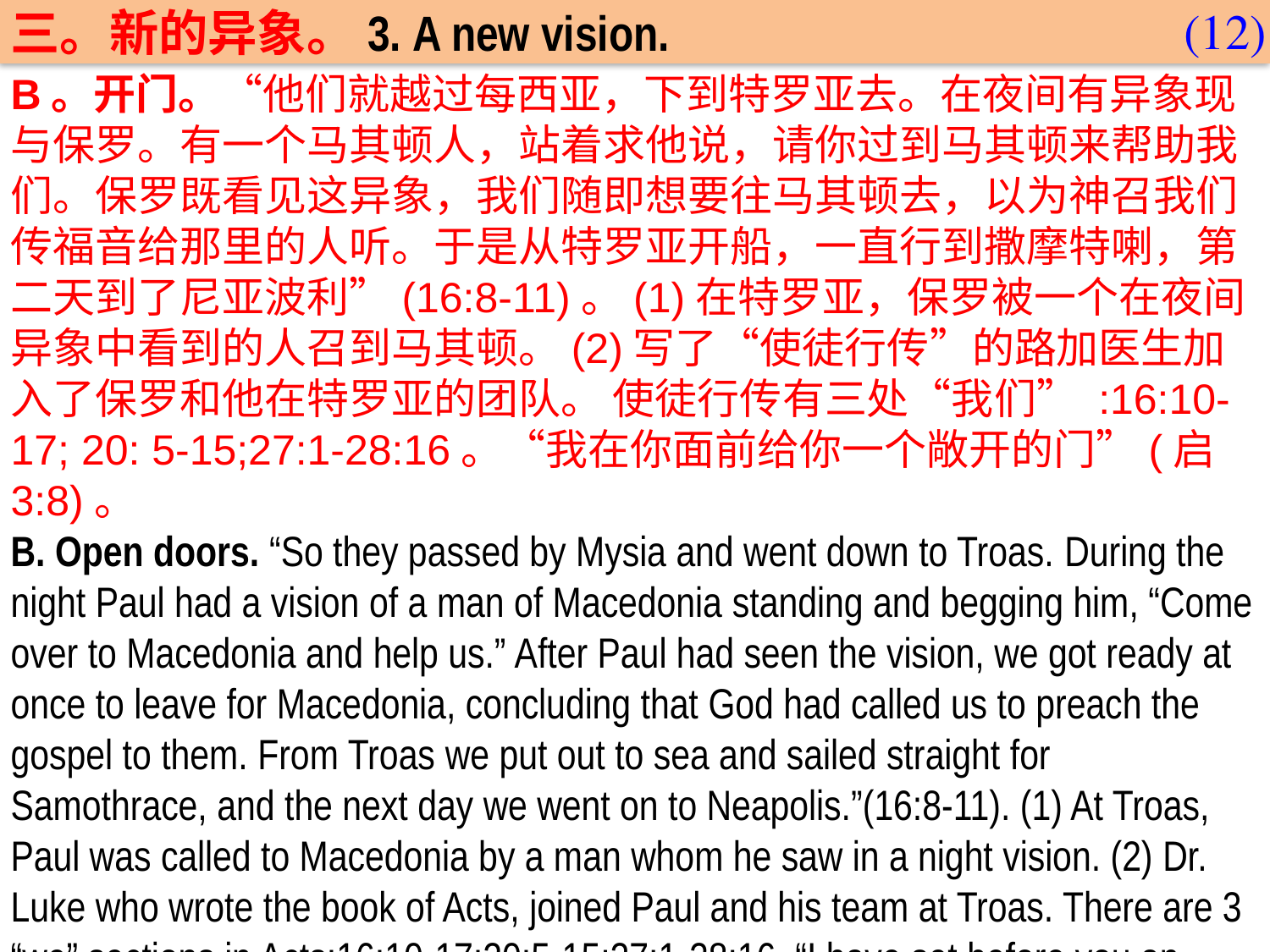

(12)
三。新的异象。3. A new vision.

B。开门。“他们就越过每西亚，下到特罗亚去。在夜间有异象现与保罗。有一个马其顿人，站着求他说，请你过到马其顿来帮助我们。保罗既看见这异象，我们随即想要往马其顿去，以为神召我们传福音给那里的人听。于是从特罗亚开船，一直行到撒摩特喇，第二天到了尼亚波利”(16:8-11)。(1)在特罗亚，保罗被一个在夜间异象中看到的人召到马其顿。(2)写了“使徒行传”的路加医生加入了保罗和他在特罗亚的团队。 使徒行传有三处“我们” :16:10- 17; 20: 5-15;27:1-28:16。“我在你面前给你一个敞开的门”(启3:8)。
B. Open doors. “So they passed by Mysia and went down to Troas. During the night Paul had a vision of a man of Macedonia standing and begging him, “Come over to Macedonia and help us.” After Paul had seen the vision, we got ready at once to leave for Macedonia, concluding that God had called us to preach the gospel to them. From Troas we put out to sea and sailed straight for Samothrace, and the next day we went on to Neapolis.”(16:8-11). (1) At Troas, Paul was called to Macedonia by a man whom he saw in a night vision. (2) Dr. Luke who wrote the book of Acts, joined Paul and his team at Troas. There are 3 “we” sections in Acts:16:10-17;20:5-15;27:1-28:16. “I have set before you an open door”(Re.3:8).